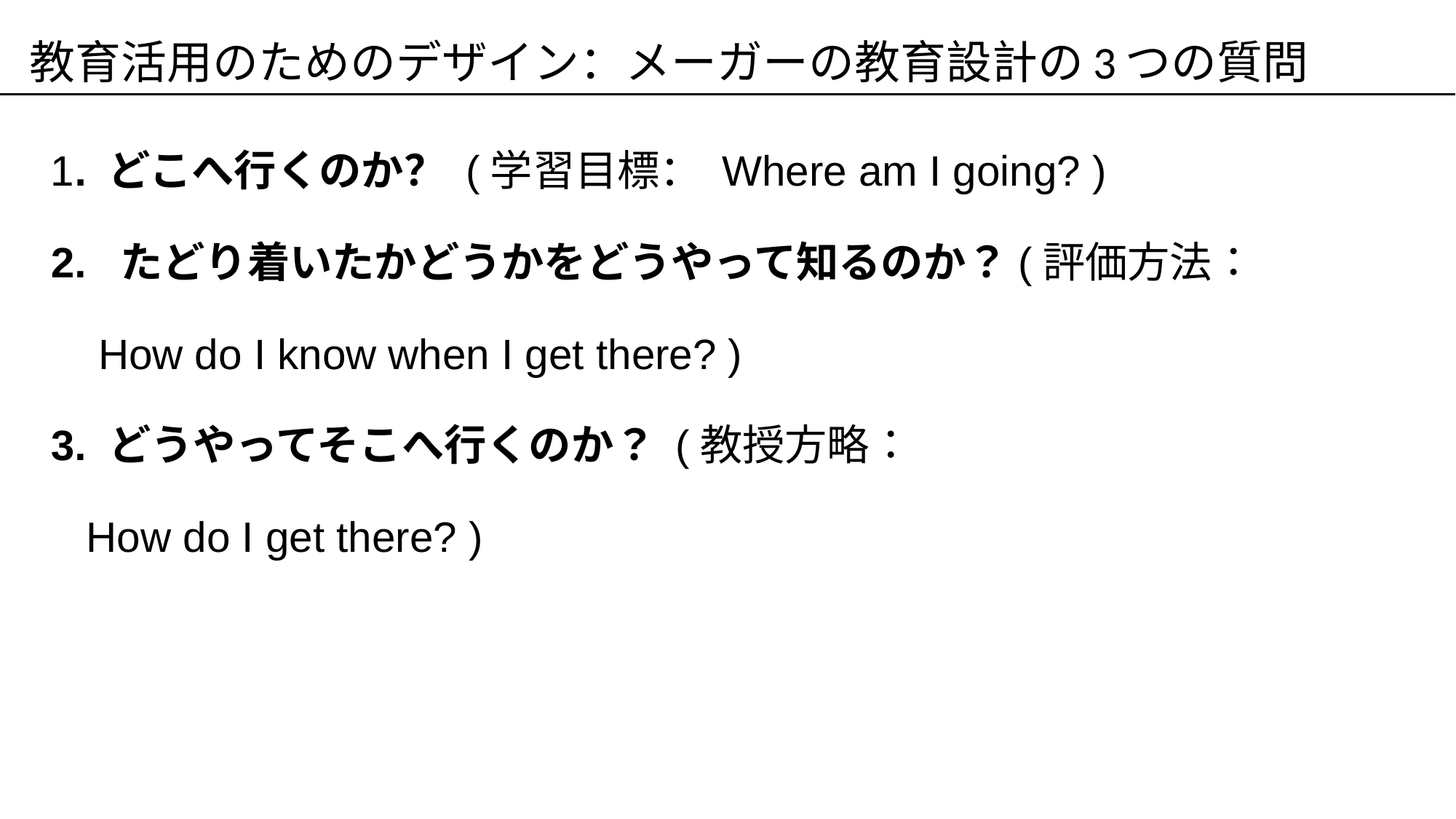

# 教育活用のためのデザイン：メーガーの教育設計の3つの質問
1. どこへ行くのか？ (学習目標： Where am I going? )
2.  たどり着いたかどうかをどうやって知るのか？(評価方法：
    How do I know when I get there? )
3. どうやってそこへ行くのか？ (教授方略：
   How do I get there? )

19